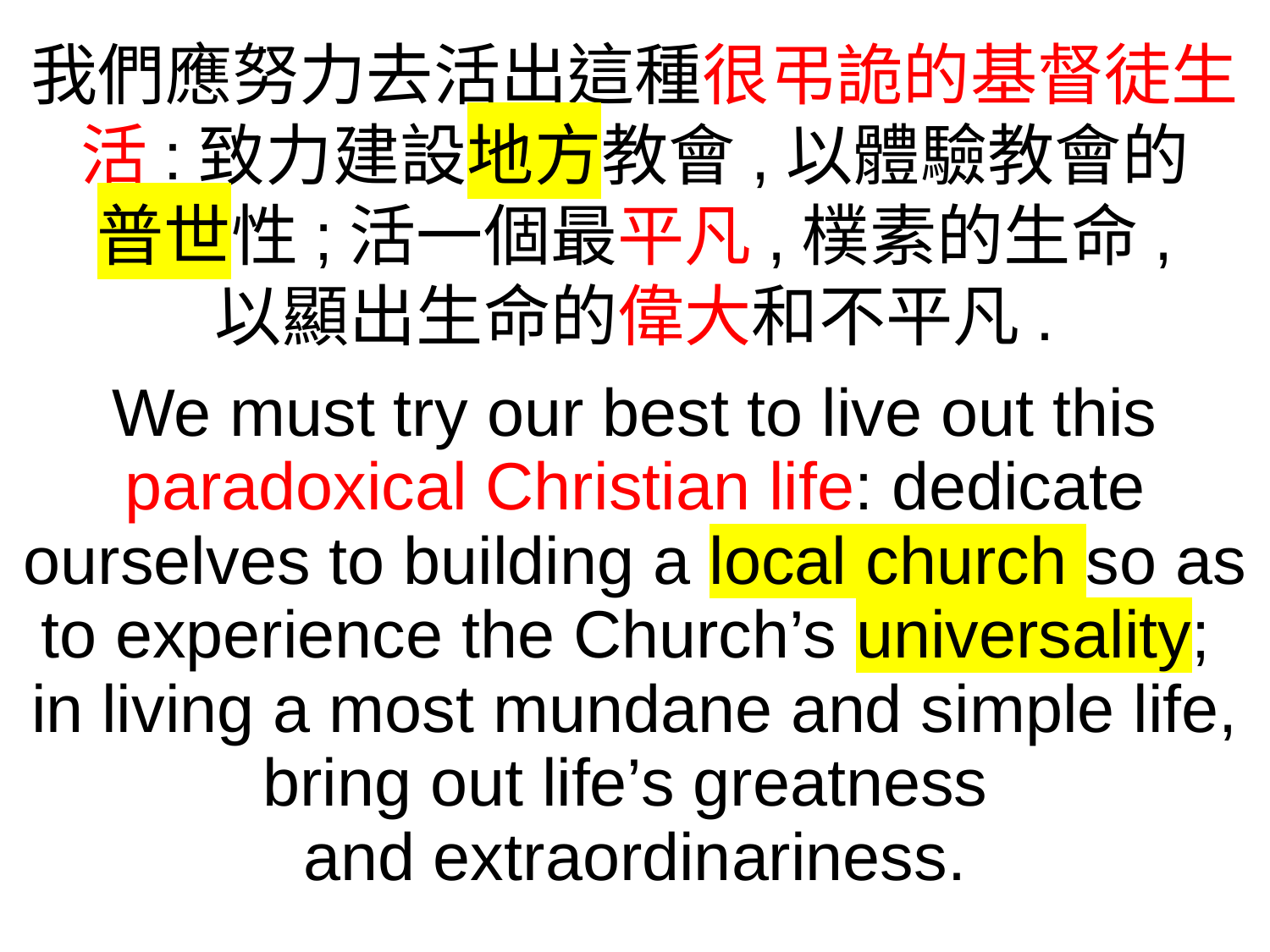

我們應努力去活出這種很弔詭的基督徒生活:致力建設地方教會,以體驗教會的
普世性;活一個最平凡,樸素的生命,
以顯出生命的偉大和不平凡.
We must try our best to live out this paradoxical Christian life: dedicate ourselves to building a local church so as to experience the Church’s universality;
in living a most mundane and simple life, bring out life’s greatness
and extraordinariness.